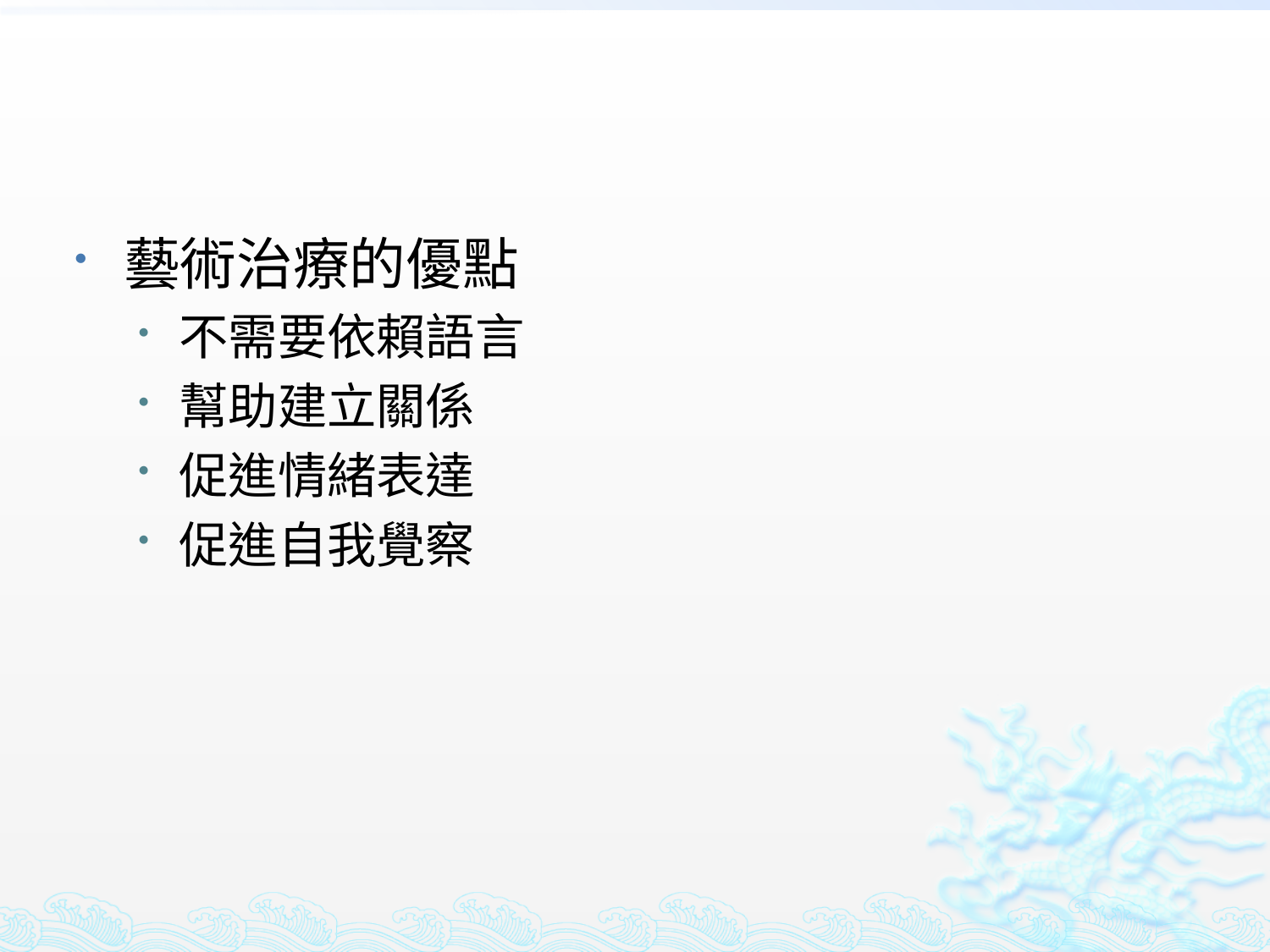

#
藝術治療的優點
不需要依賴語言
幫助建立關係
促進情緒表達
促進自我覺察